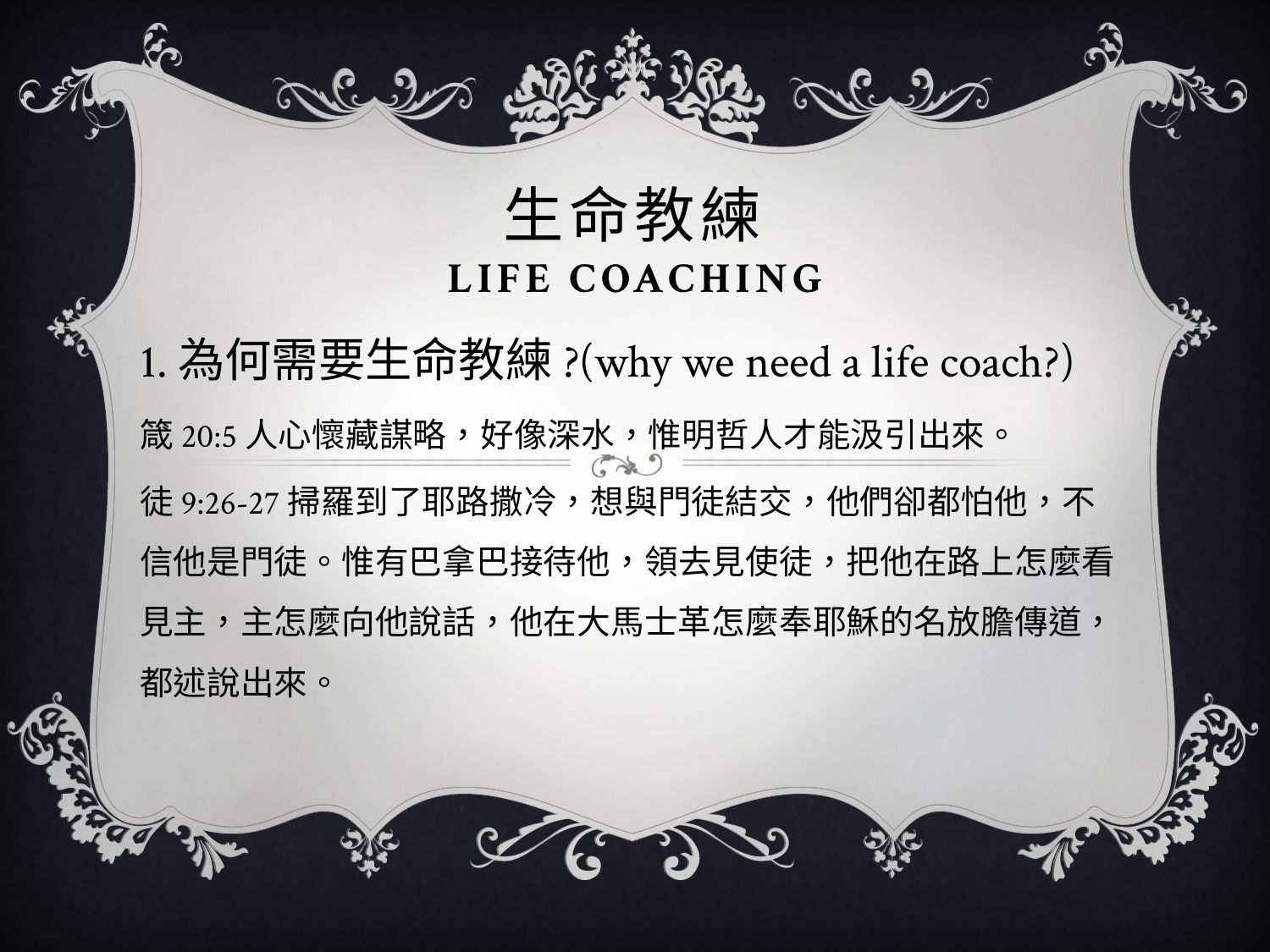

# 生命教練 Life coaching
1.為何需要生命教練?(why we need a life coach?)
箴20:5人心懷藏謀略，好像深水，惟明哲人才能汲引出來。
徒9:26-27掃羅到了耶路撒冷，想與門徒結交，他們卻都怕他，不信他是門徒。惟有巴拿巴接待他，領去見使徒，把他在路上怎麼看見主，主怎麼向他說話，他在大馬士革怎麼奉耶穌的名放膽傳道，都述說出來。